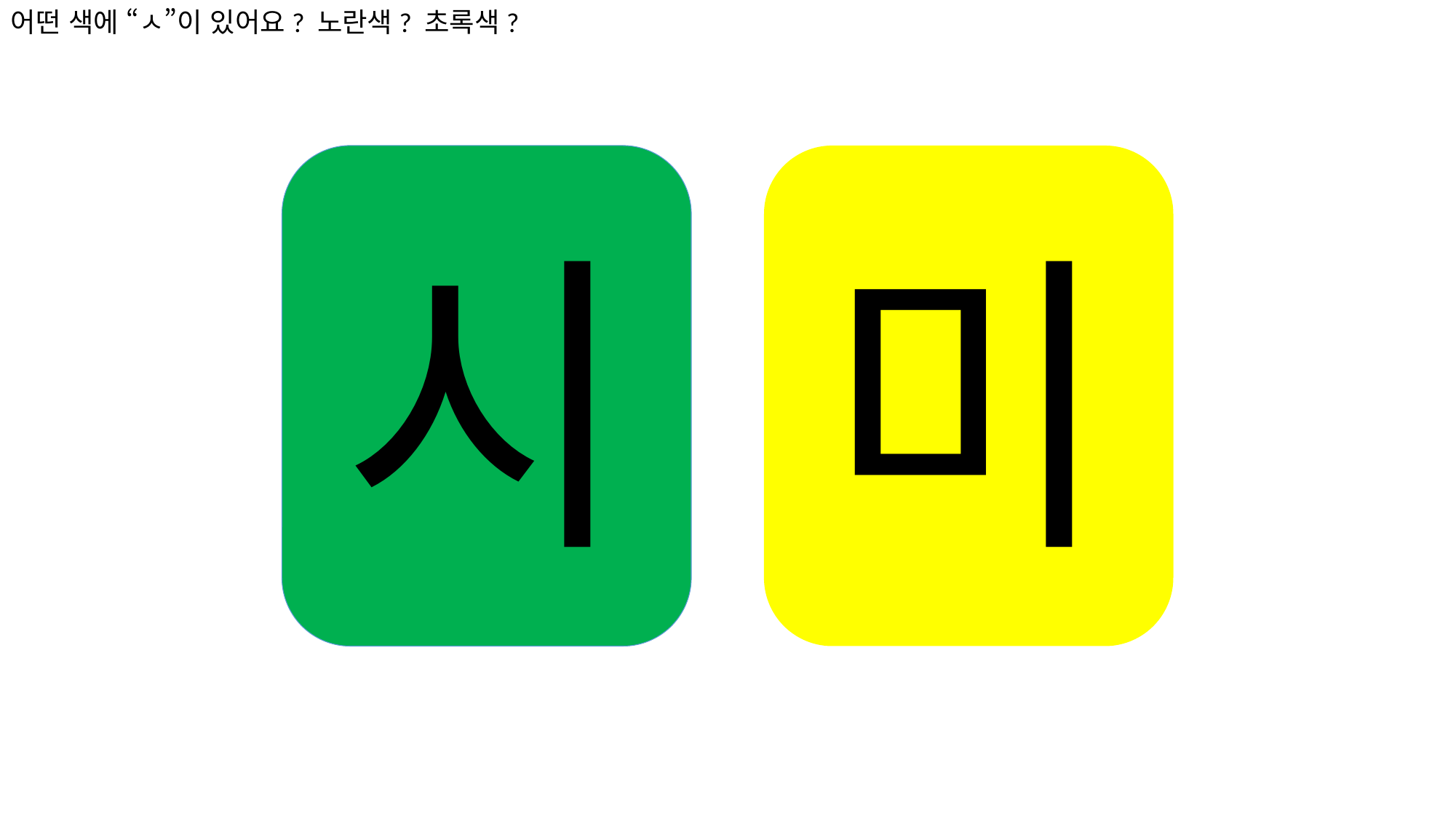

어떤 색에 “ㅅ”이 있어요? 노란색? 초록색?
시
미